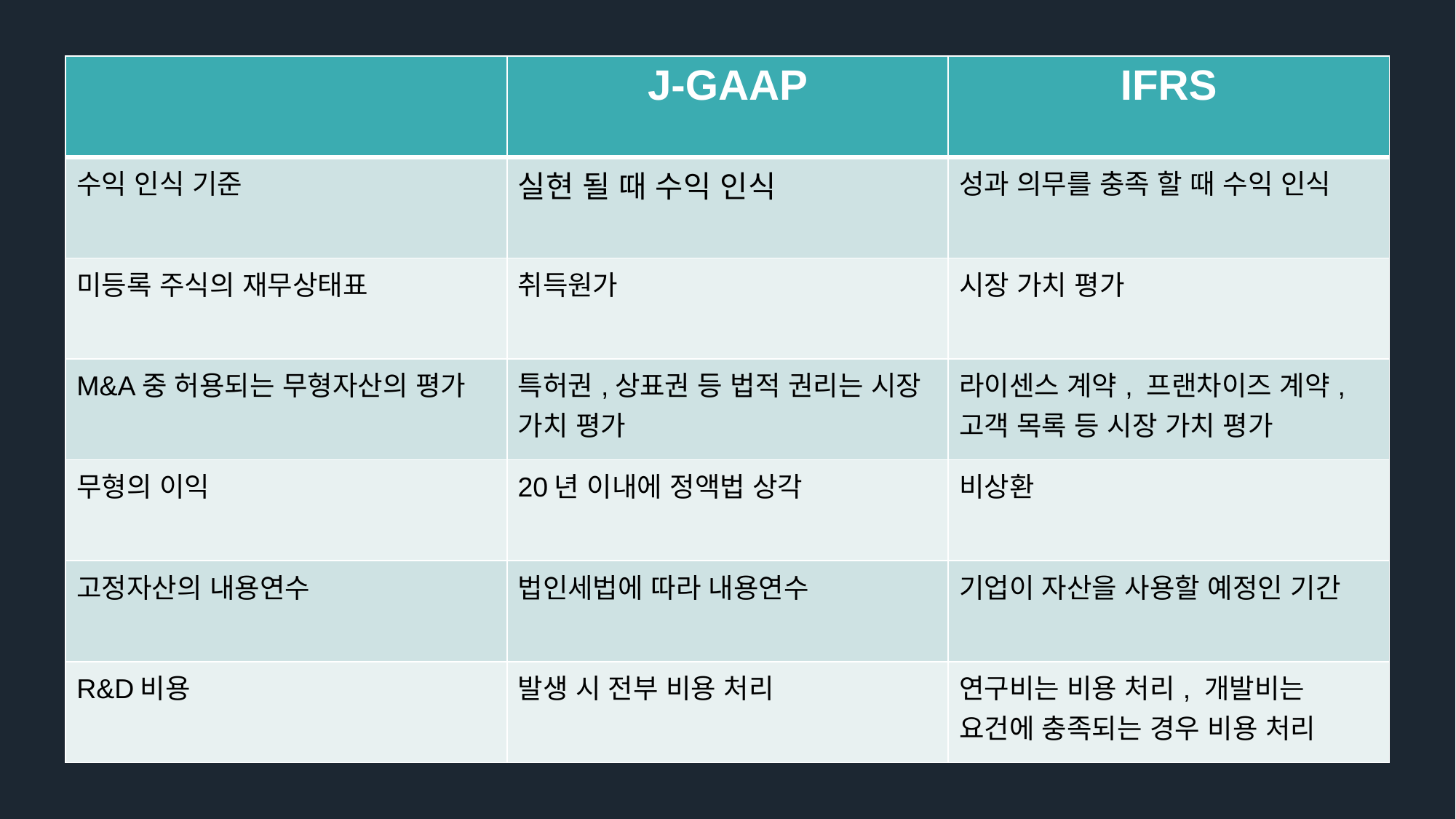

|  | J-GAAP | IFRS |
| --- | --- | --- |
| 수익 인식 기준 | 실현 될 때 수익 인식 | 성과 의무를 충족 할 때 수익 인식 |
| 미등록 주식의 재무상태표 | 취득원가 | 시장 가치 평가 |
| M&A중 허용되는 무형자산의 평가 | 특허권,상표권 등 법적 권리는 시장 가치 평가 | 라이센스 계약, 프랜차이즈 계약, 고객 목록 등 시장 가치 평가 |
| 무형의 이익 | 20년 이내에 정액법 상각 | 비상환 |
| 고정자산의 내용연수 | 법인세법에 따라 내용연수 | 기업이 자산을 사용할 예정인 기간 |
| R&D비용 | 발생 시 전부 비용 처리 | 연구비는 비용 처리, 개발비는 요건에 충족되는 경우 비용 처리 |